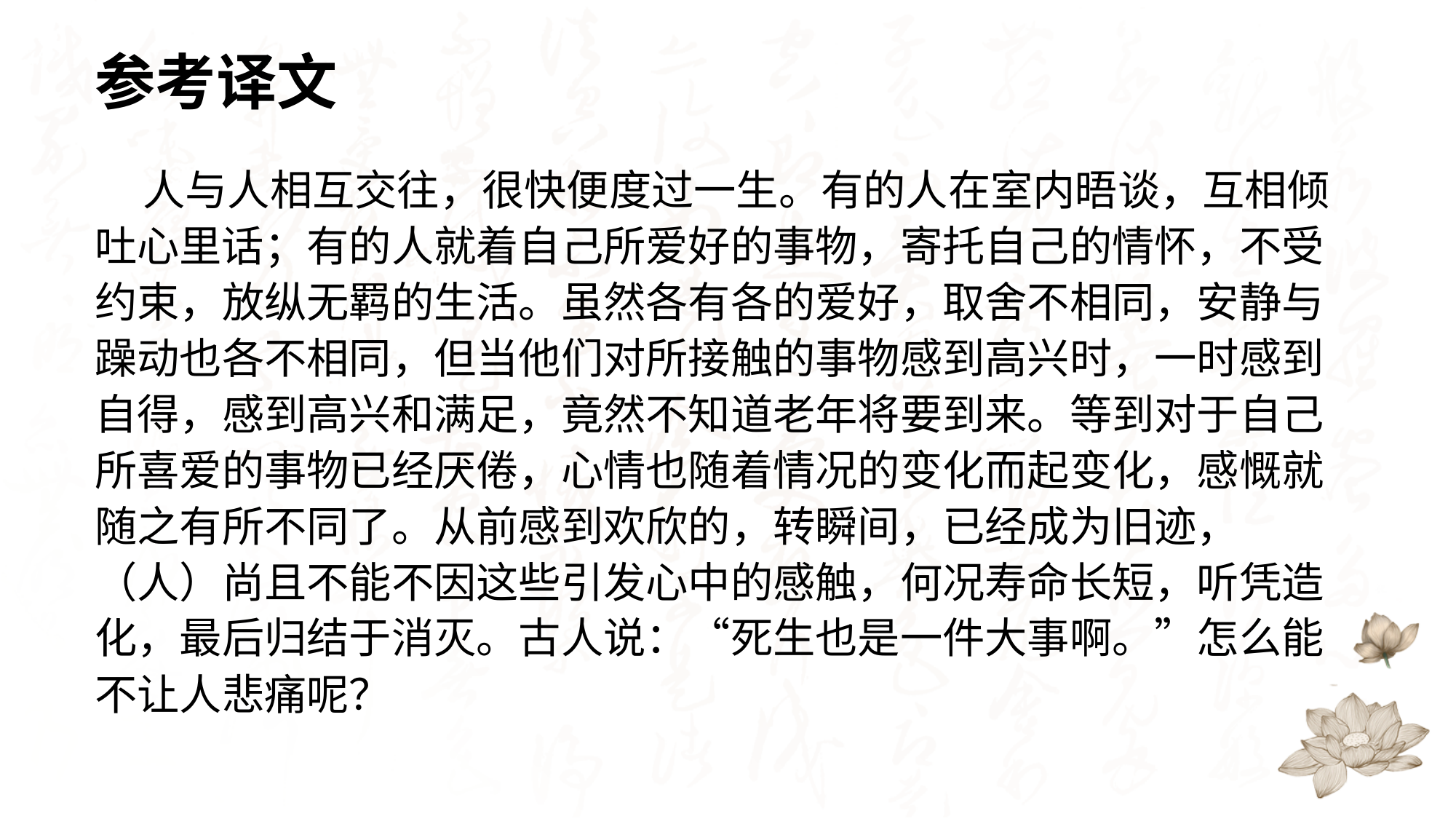

# 参考译文
    人与人相互交往，很快便度过一生。有的人在室内晤谈，互相倾吐心里话；有的人就着自己所爱好的事物，寄托自己的情怀，不受约束，放纵无羁的生活。虽然各有各的爱好，取舍不相同，安静与躁动也各不相同，但当他们对所接触的事物感到高兴时，一时感到自得，感到高兴和满足，竟然不知道老年将要到来。等到对于自己所喜爱的事物已经厌倦，心情也随着情况的变化而起变化，感慨就随之有所不同了。从前感到欢欣的，转瞬间，已经成为旧迹，（人）尚且不能不因这些引发心中的感触，何况寿命长短，听凭造化，最后归结于消灭。古人说：“死生也是一件大事啊。”怎么能不让人悲痛呢？